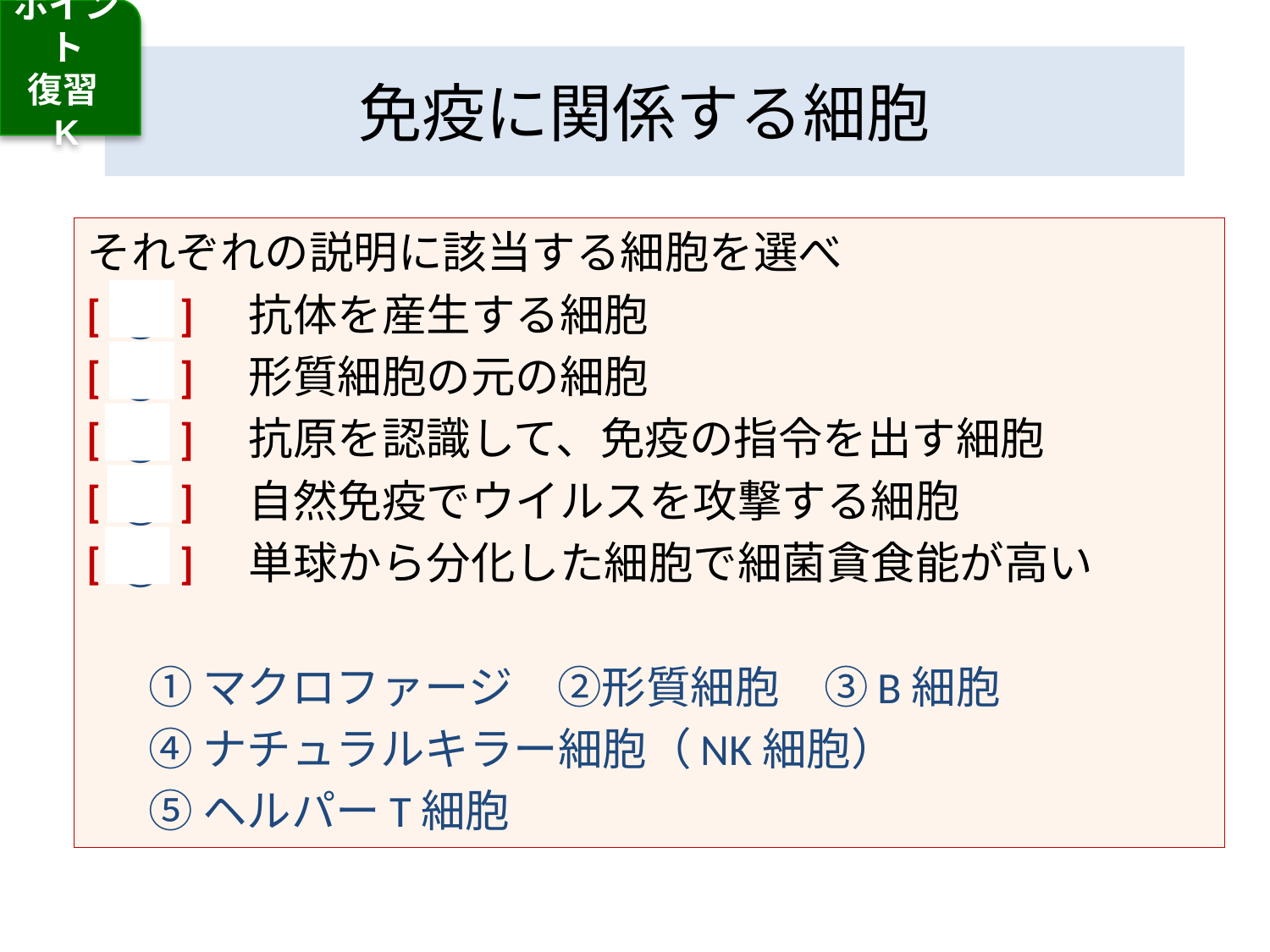

ポイント
復習
K
# 免疫に関係する細胞
それぞれの説明に該当する細胞を選べ
[ ② ]　抗体を産生する細胞
[ ③ ]　形質細胞の元の細胞
[ ⑤ ]　抗原を認識して、免疫の指令を出す細胞
[ ④ ]　自然免疫でウイルスを攻撃する細胞
[ ① ]　単球から分化した細胞で細菌貪食能が高い

①マクロファージ　②形質細胞　③B細胞
④ナチュラルキラー細胞（NK細胞）
⑤ヘルパーT細胞